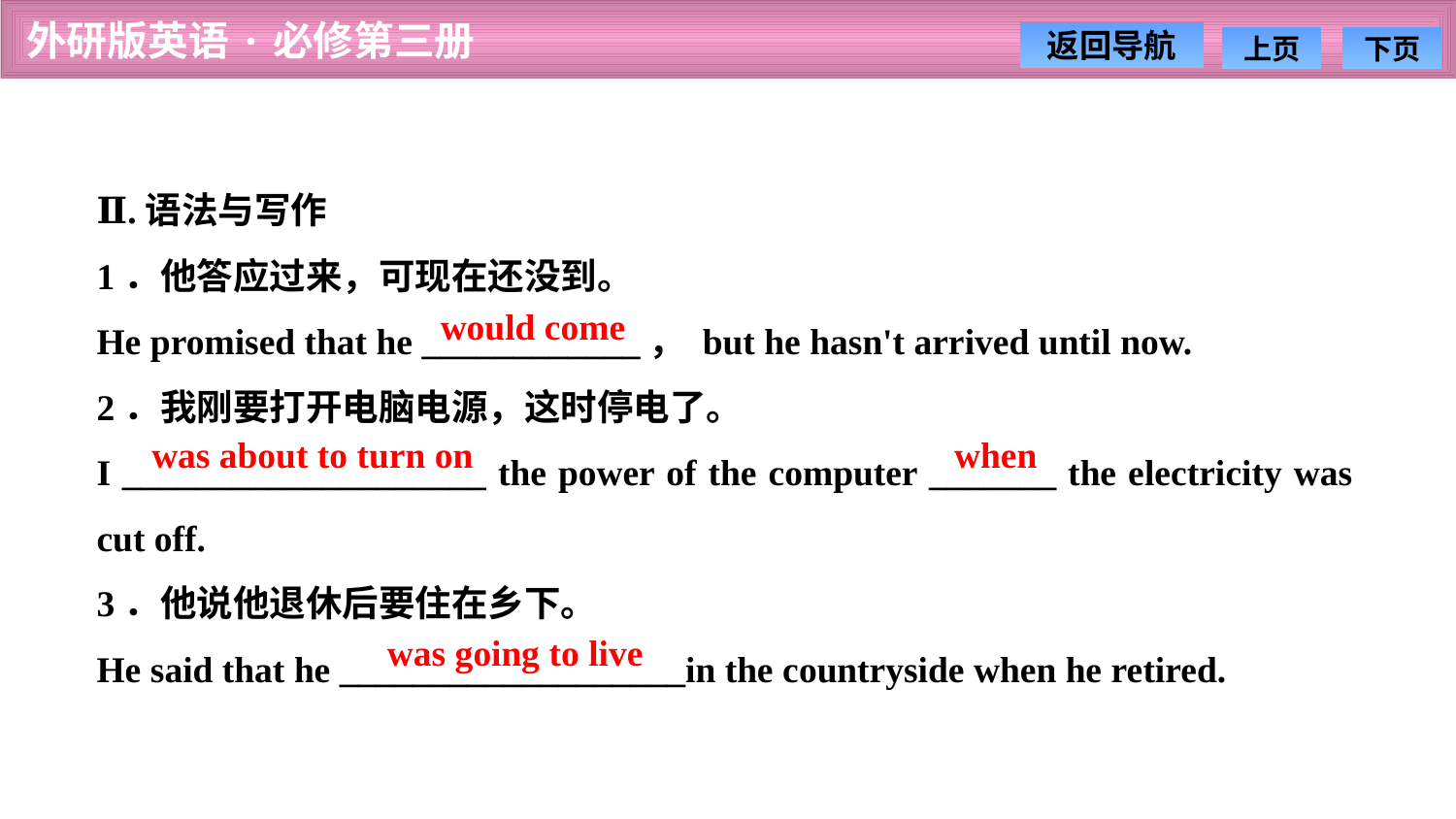

Ⅱ.语法与写作
1．他答应过来，可现在还没到。
He promised that he ____________， but he hasn't arrived until now.
2．我刚要打开电脑电源，这时停电了。
I ____________________ the power of the computer _______ the electricity was cut off.
3．他说他退休后要住在乡下。
He said that he ___________________in the countryside when he retired.
would come
was about to turn on
when
was going to live